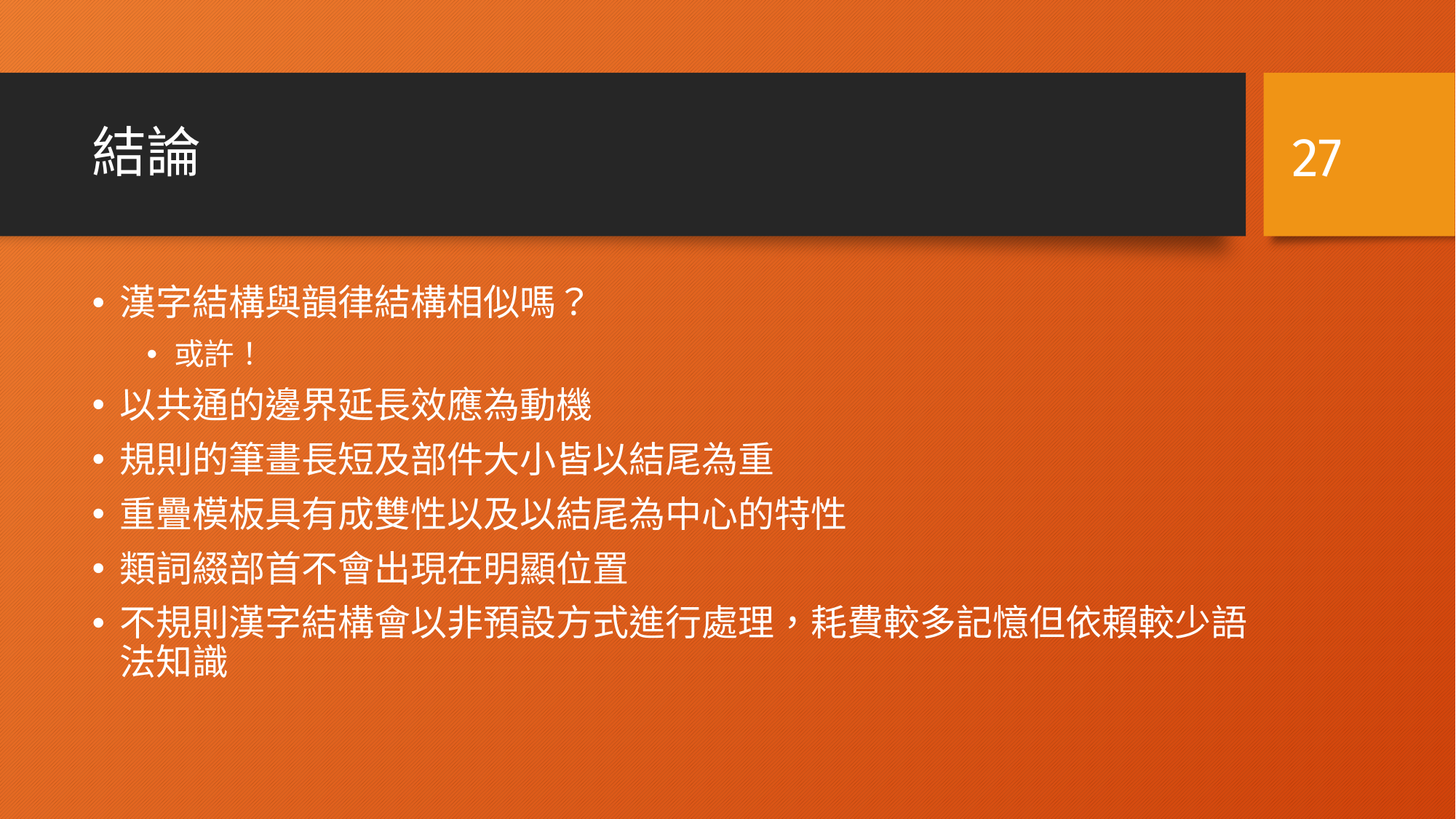

27
# 結論
漢字結構與韻律結構相似嗎？
或許！
以共通的邊界延長效應為動機
規則的筆畫長短及部件大小皆以結尾為重
重疊模板具有成雙性以及以結尾為中心的特性
類詞綴部首不會出現在明顯位置
不規則漢字結構會以非預設方式進行處理，耗費較多記憶但依賴較少語法知識